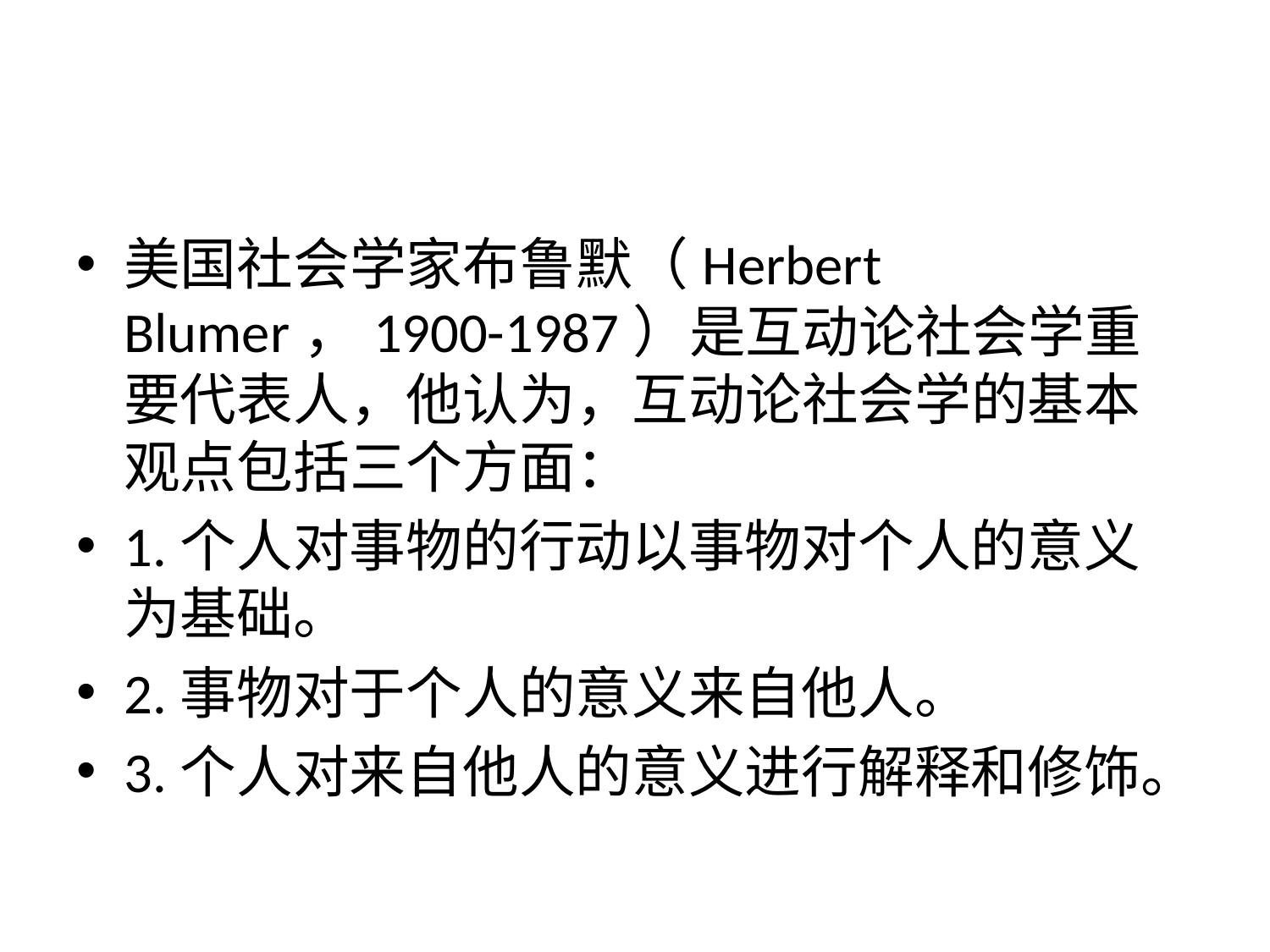

#
美国社会学家布鲁默（Herbert Blumer，1900-1987）是互动论社会学重要代表人，他认为，互动论社会学的基本观点包括三个方面：
1.个人对事物的行动以事物对个人的意义为基础。
2.事物对于个人的意义来自他人。
3.个人对来自他人的意义进行解释和修饰。